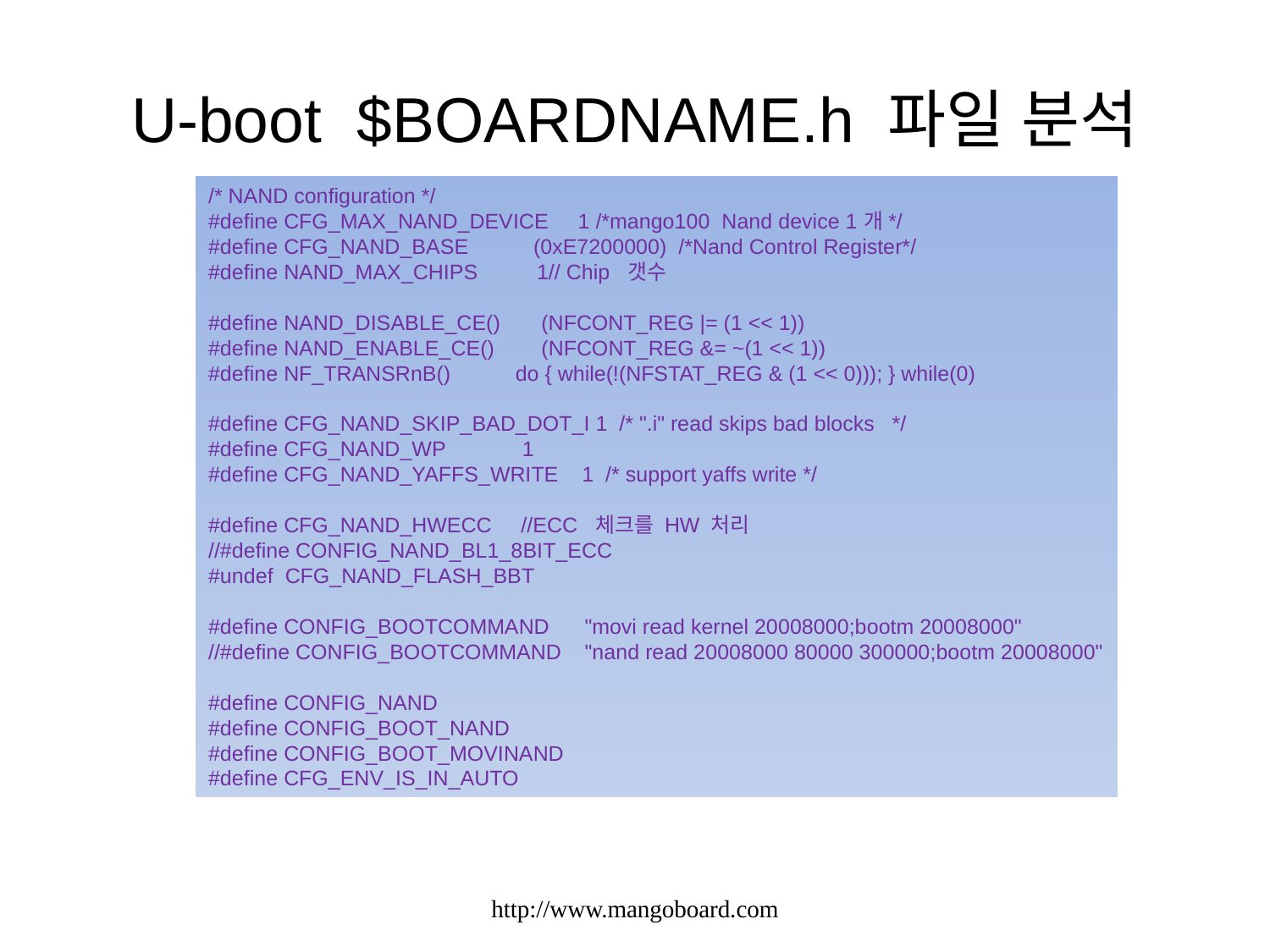

# U-boot  $BOARDNAME.h 파일 분석
/* NAND configuration */
#define CFG_MAX_NAND_DEVICE     1 /*mango100  Nand device 1개*/
#define CFG_NAND_BASE           (0xE7200000)  /*Nand Control Register*/
#define NAND_MAX_CHIPS          1// Chip  갯수

#define NAND_DISABLE_CE()       (NFCONT_REG |= (1 << 1))
#define NAND_ENABLE_CE()        (NFCONT_REG &= ~(1 << 1))
#define NF_TRANSRnB()           do { while(!(NFSTAT_REG & (1 << 0))); } while(0)

#define CFG_NAND_SKIP_BAD_DOT_I 1  /* ".i" read skips bad blocks   */
#define CFG_NAND_WP             1
#define CFG_NAND_YAFFS_WRITE    1  /* support yaffs write */

#define CFG_NAND_HWECC     //ECC  체크를 HW 처리
//#define CONFIG_NAND_BL1_8BIT_ECC
#undef  CFG_NAND_FLASH_BBT

#define CONFIG_BOOTCOMMAND      "movi read kernel 20008000;bootm 20008000"
//#define CONFIG_BOOTCOMMAND    "nand read 20008000 80000 300000;bootm 20008000"

#define CONFIG_NAND
#define CONFIG_BOOT_NAND
#define CONFIG_BOOT_MOVINAND
#define CFG_ENV_IS_IN_AUTO
http://www.mangoboard.com